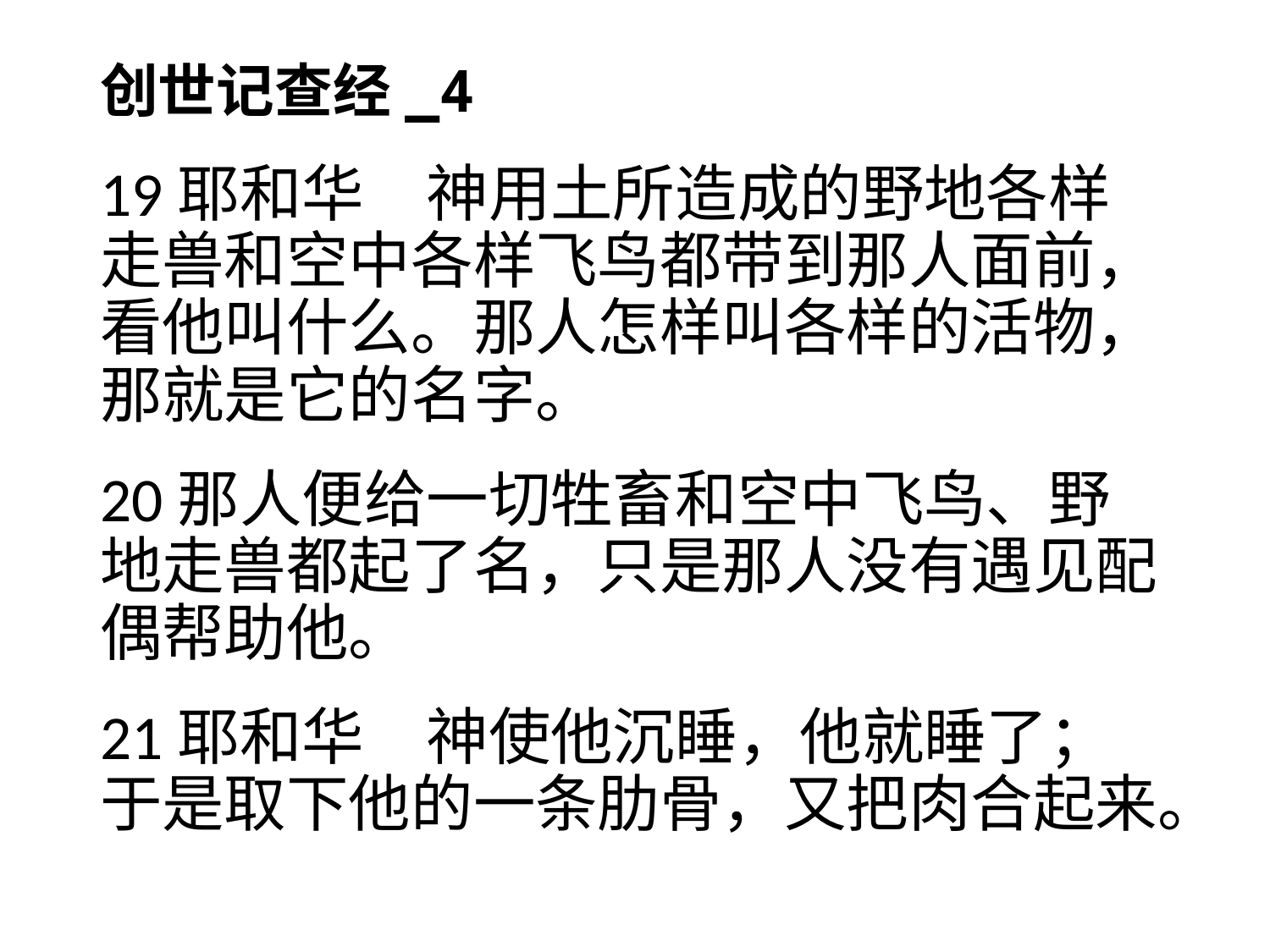

# 创世记查经_4
19耶和华　神用土所造成的野地各样走兽和空中各样飞鸟都带到那人面前，看他叫什么。那人怎样叫各样的活物，那就是它的名字。

20那人便给一切牲畜和空中飞鸟、野地走兽都起了名，只是那人没有遇见配偶帮助他。

21耶和华　神使他沉睡，他就睡了；于是取下他的一条肋骨，又把肉合起来。